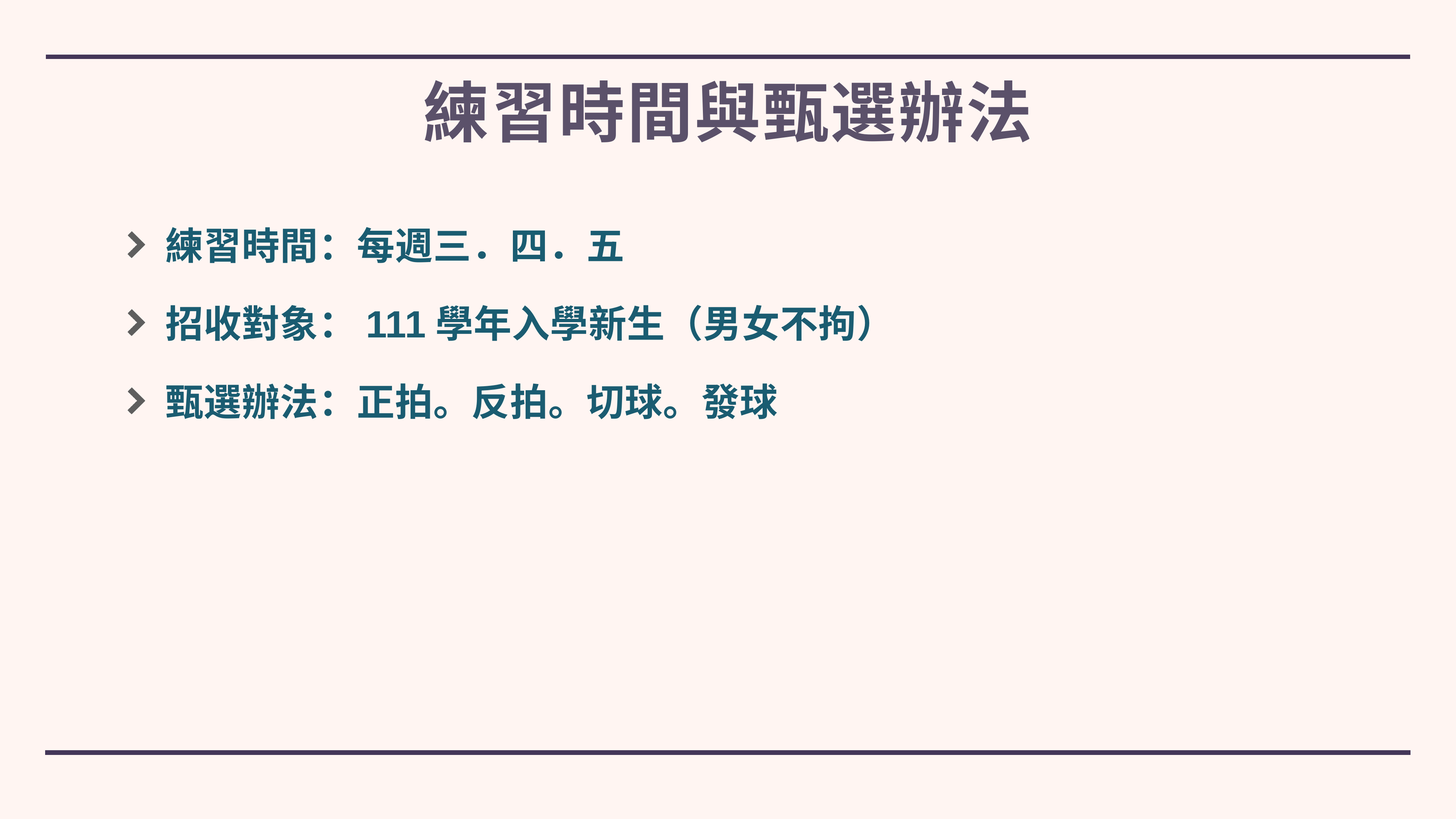

# 練習時間與甄選辦法
練習時間：每週三．四．五
招收對象：111學年入學新生（男女不拘）
甄選辦法：正拍。反拍。切球。發球
13